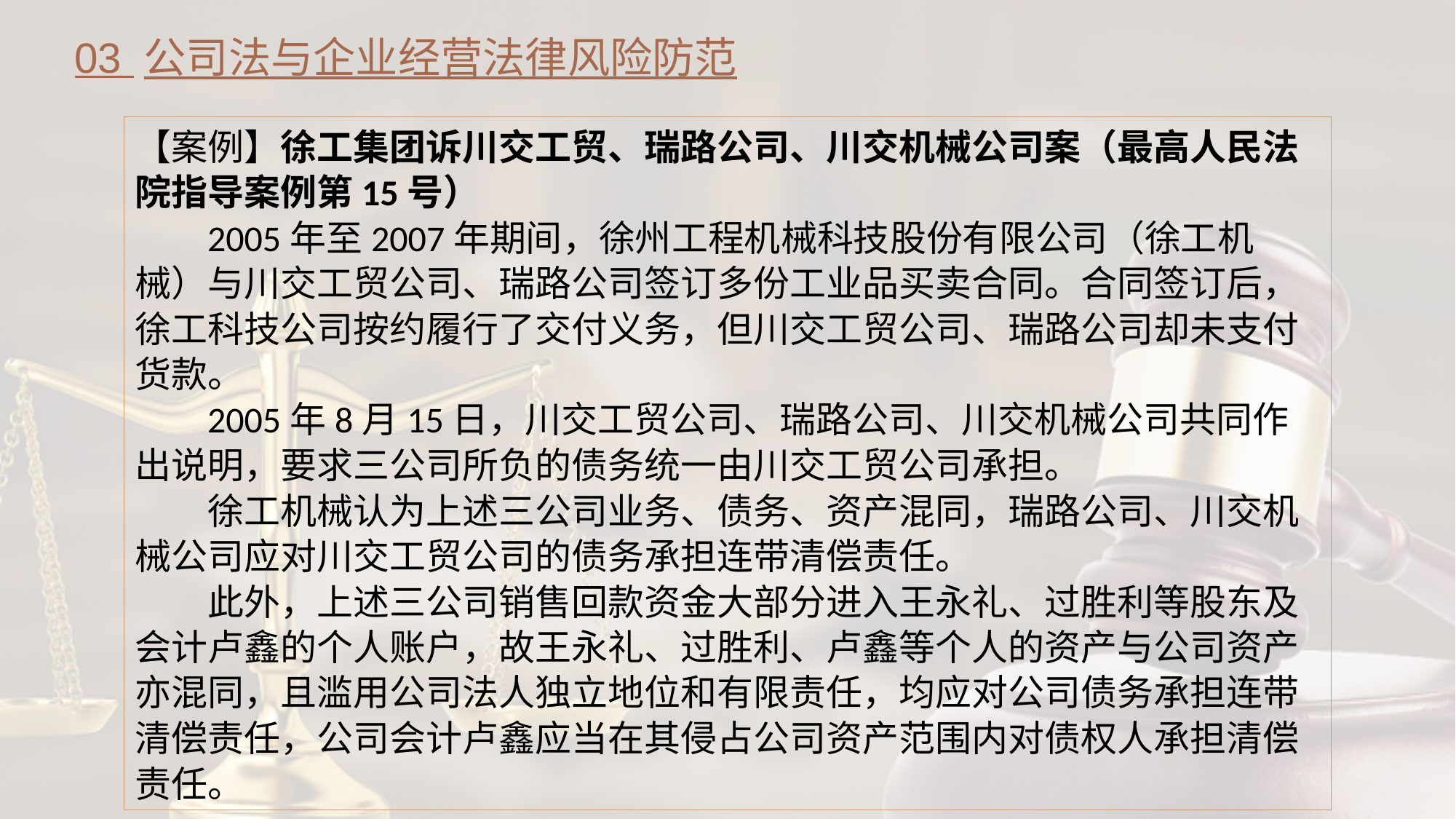

03 公司法与企业经营法律风险防范
【案例】徐工集团诉川交工贸、瑞路公司、川交机械公司案（最高人民法院指导案例第15号）
2005年至2007年期间，徐州工程机械科技股份有限公司（徐工机械）与川交工贸公司、瑞路公司签订多份工业品买卖合同。合同签订后，徐工科技公司按约履行了交付义务，但川交工贸公司、瑞路公司却未支付货款。
2005年8月15日，川交工贸公司、瑞路公司、川交机械公司共同作出说明，要求三公司所负的债务统一由川交工贸公司承担。
徐工机械认为上述三公司业务、债务、资产混同，瑞路公司、川交机械公司应对川交工贸公司的债务承担连带清偿责任。
此外，上述三公司销售回款资金大部分进入王永礼、过胜利等股东及会计卢鑫的个人账户，故王永礼、过胜利、卢鑫等个人的资产与公司资产亦混同，且滥用公司法人独立地位和有限责任，均应对公司债务承担连带清偿责任，公司会计卢鑫应当在其侵占公司资产范围内对债权人承担清偿责任。